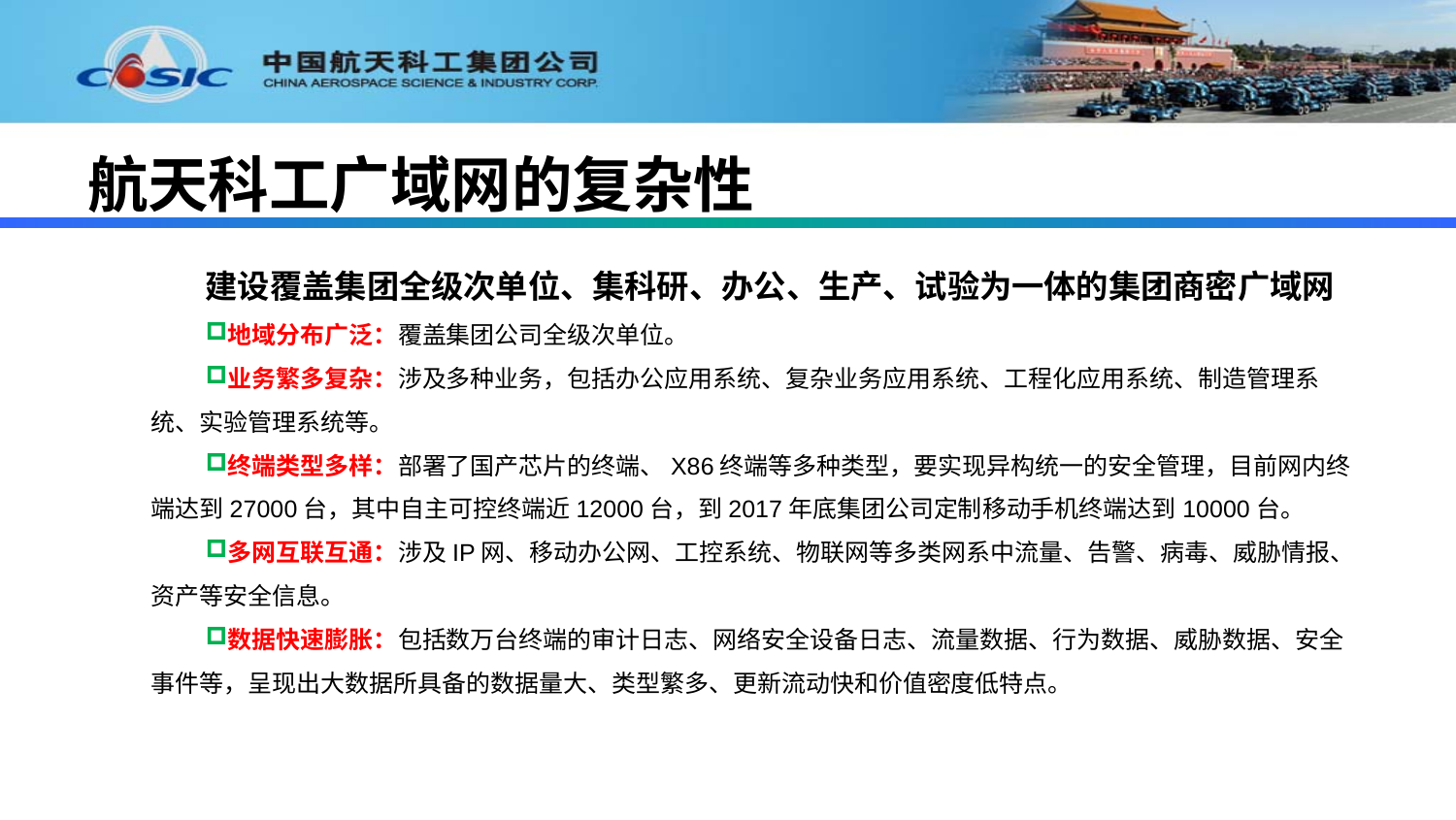

航天科工广域网的复杂性

# 建设覆盖集团全级次单位、集科研、办公、生产、试验为一体的集团商密广域网
地域分布广泛：覆盖集团公司全级次单位。
业务繁多复杂：涉及多种业务，包括办公应用系统、复杂业务应用系统、工程化应用系统、制造管理系统、实验管理系统等。
终端类型多样：部署了国产芯片的终端、X86终端等多种类型，要实现异构统一的安全管理，目前网内终端达到27000台，其中自主可控终端近12000台，到2017年底集团公司定制移动手机终端达到10000台。
多网互联互通：涉及IP网、移动办公网、工控系统、物联网等多类网系中流量、告警、病毒、威胁情报、资产等安全信息。
数据快速膨胀：包括数万台终端的审计日志、网络安全设备日志、流量数据、行为数据、威胁数据、安全事件等，呈现出大数据所具备的数据量大、类型繁多、更新流动快和价值密度低特点。